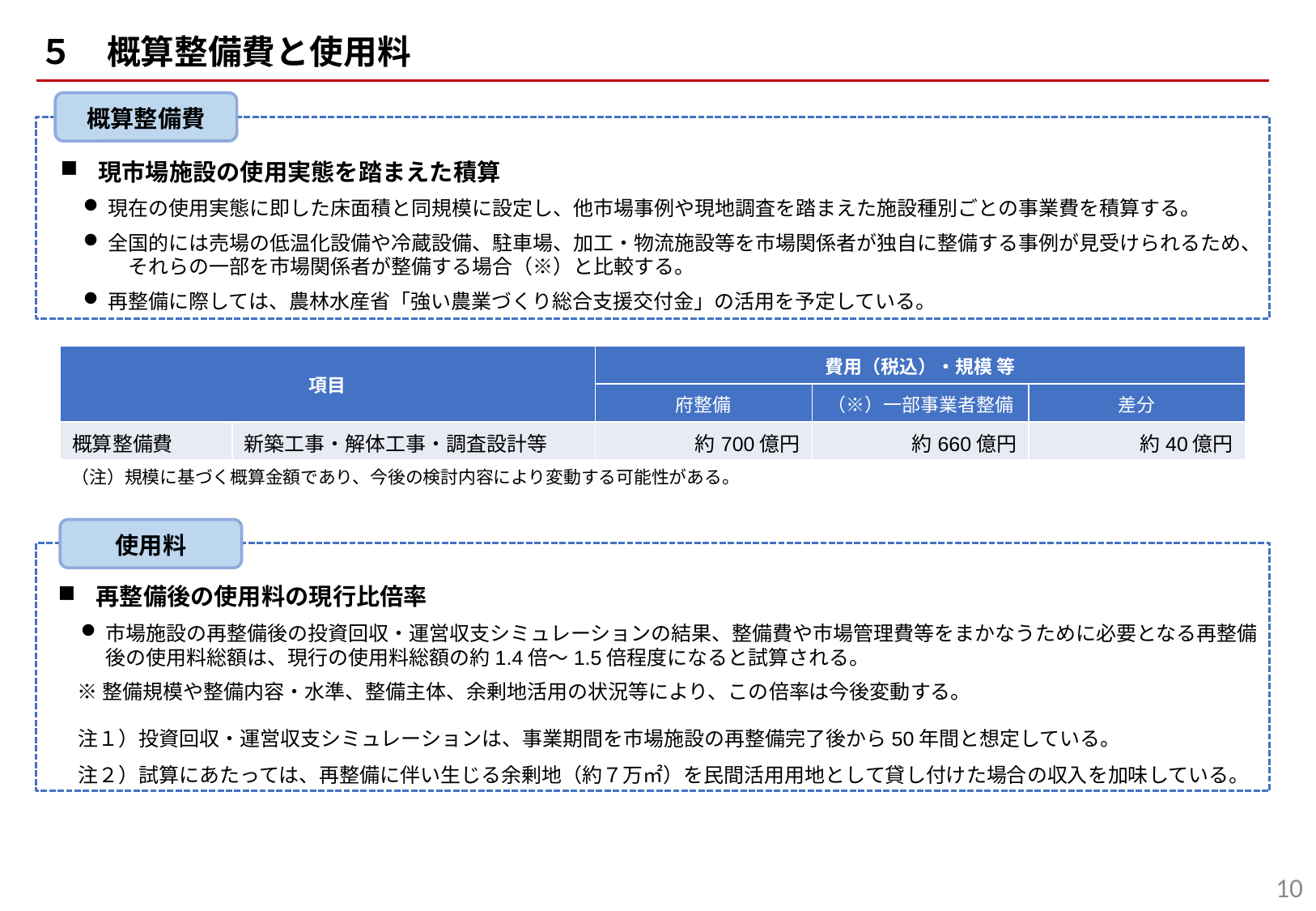

５　概算整備費と使用料
概算整備費

現市場施設の使用実態を踏まえた積算
現在の使用実態に即した床面積と同規模に設定し、他市場事例や現地調査を踏まえた施設種別ごとの事業費を積算する。
全国的には売場の低温化設備や冷蔵設備、駐車場、加工・物流施設等を市場関係者が独自に整備する事例が見受けられるため、　それらの一部を市場関係者が整備する場合（※）と比較する。
再整備に際しては、農林水産省「強い農業づくり総合支援交付金」の活用を予定している。
| 項目 |  | 費用（税込）・規模 等 |  |  |
| --- | --- | --- | --- | --- |
|  |  | 府整備 | （※）一部事業者整備 | 差分 |
| 概算整備費 | 新築工事・解体工事・調査設計等 | 約700億円 | 約660億円 | 約40億円 |
（注）規模に基づく概算金額であり、今後の検討内容により変動する可能性がある。
使用料

再整備後の使用料の現行比倍率
市場施設の再整備後の投資回収・運営収支シミュレーションの結果、整備費や市場管理費等をまかなうために必要となる再整備後の使用料総額は、現行の使用料総額の約1.4倍～1.5倍程度になると試算される。
　※ 整備規模や整備内容・水準、整備主体、余剰地活用の状況等により、この倍率は今後変動する。
　注１）投資回収・運営収支シミュレーションは、事業期間を市場施設の再整備完了後から50年間と想定している。
　注２）試算にあたっては、再整備に伴い生じる余剰地（約７万㎡）を民間活用用地として貸し付けた場合の収入を加味している。
10